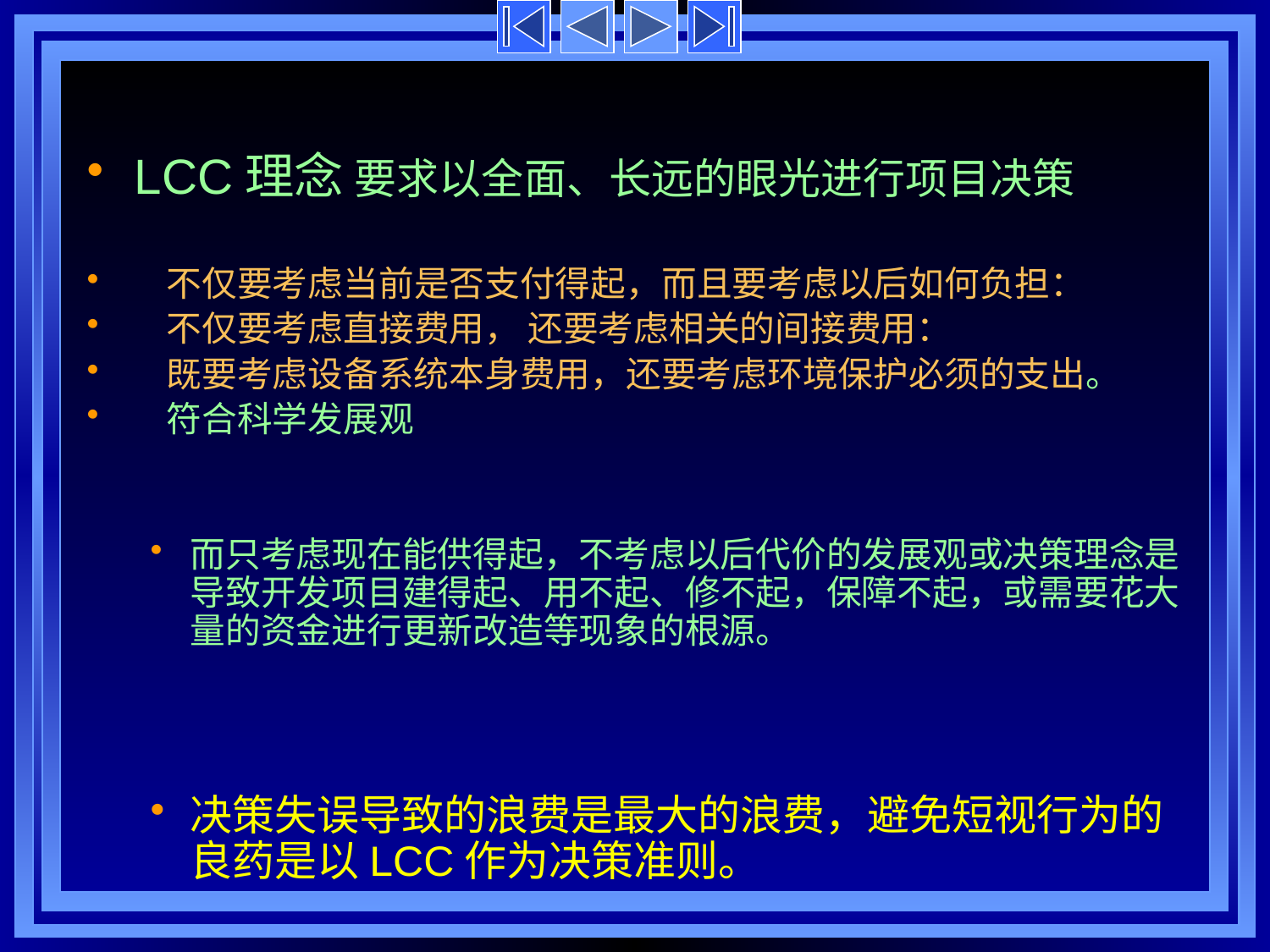

LCC理念 要求以全面、长远的眼光进行项目决策

   不仅要考虑当前是否支付得起，而且要考虑以后如何负担：
   不仅要考虑直接费用， 还要考虑相关的间接费用：
   既要考虑设备系统本身费用，还要考虑环境保护必须的支出。
   符合科学发展观

而只考虑现在能供得起，不考虑以后代价的发展观或决策理念是导致开发项目建得起、用不起、修不起，保障不起，或需要花大量的资金进行更新改造等现象的根源。

决策失误导致的浪费是最大的浪费，避免短视行为的良药是以LCC作为决策准则。

#